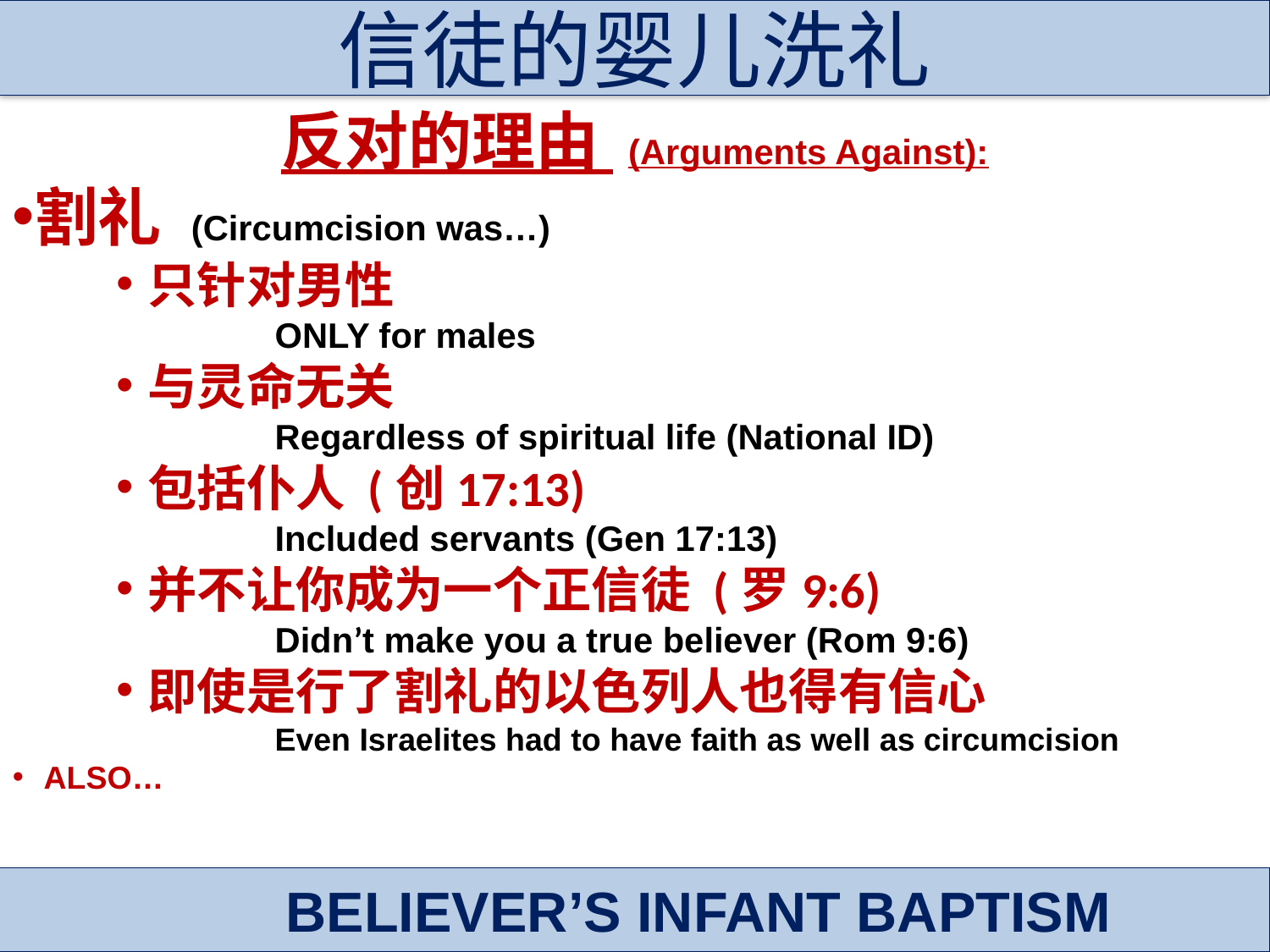

信徒的婴儿洗礼
反对的理由 (Arguments Against):
割礼 (Circumcision was…)
只针对男性
		ONLY for males
与灵命无关
		Regardless of spiritual life (National ID)
包括仆人 (创17:13)
		Included servants (Gen 17:13)
并不让你成为一个正信徒 (罗9:6)
		Didn’t make you a true believer (Rom 9:6)
即使是行了割礼的以色列人也得有信心
		Even Israelites had to have faith as well as circumcision
ALSO…
BELIEVER’S INFANT BAPTISM